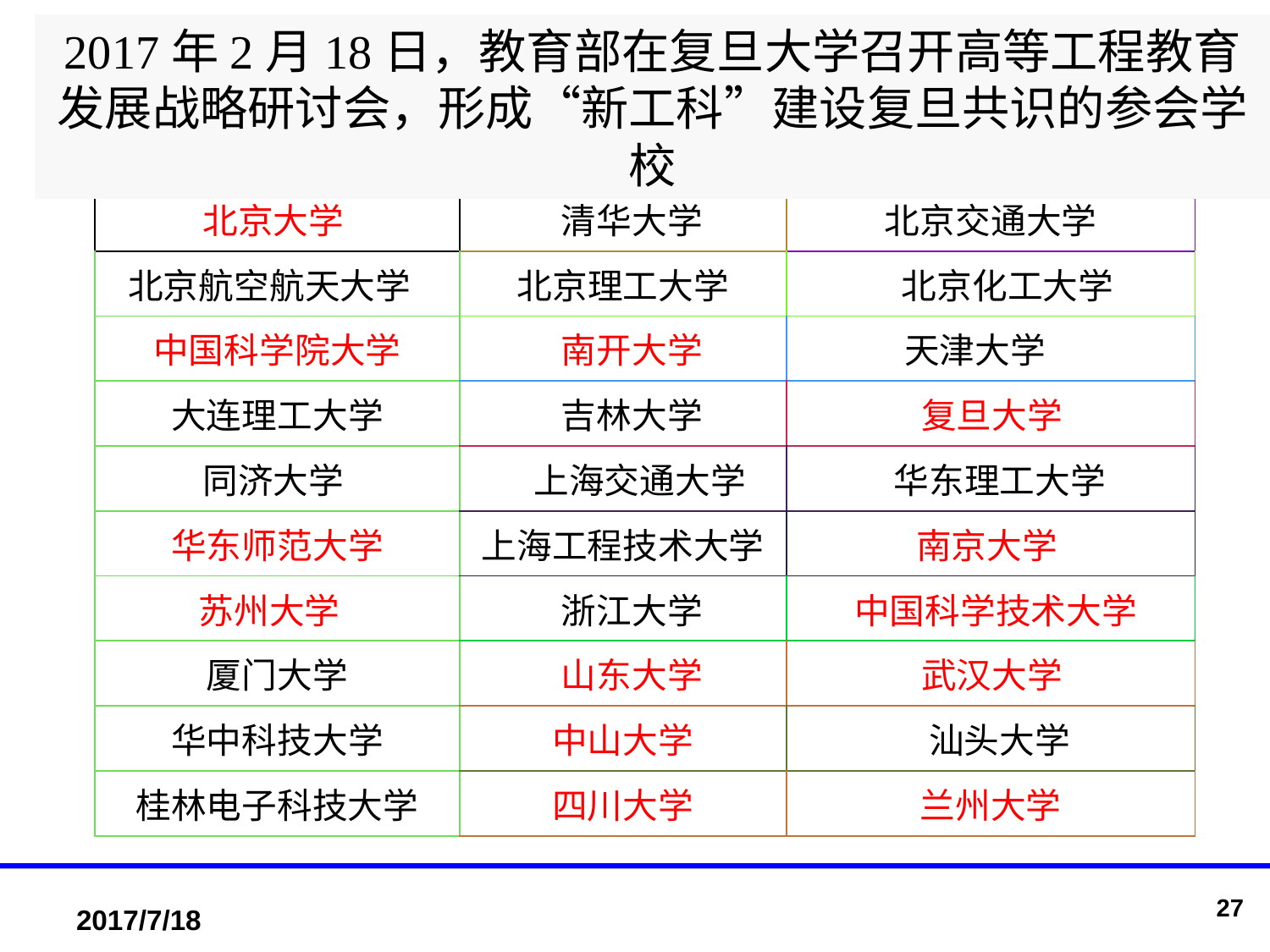

2017年2月18日，教育部在复旦大学召开高等工程教育发展战略研讨会，形成“新工科”建设复旦共识的参会学校
| 北京大学 | 清华大学 | 北京交通大学 |
| --- | --- | --- |
| 北京航空航天大学 | 北京理工大学 | 北京化工大学 |
| 中国科学院大学 | 南开大学 | 天津大学 |
| 大连理工大学 | 吉林大学 | 复旦大学 |
| 同济大学 | 上海交通大学 | 华东理工大学 |
| 华东师范大学 | 上海工程技术大学 | 南京大学 |
| 苏州大学 | 浙江大学 | 中国科学技术大学 |
| 厦门大学 | 山东大学 | 武汉大学 |
| 华中科技大学 | 中山大学 | 汕头大学 |
| 桂林电子科技大学 | 四川大学 | 兰州大学 |
27
2017/7/18